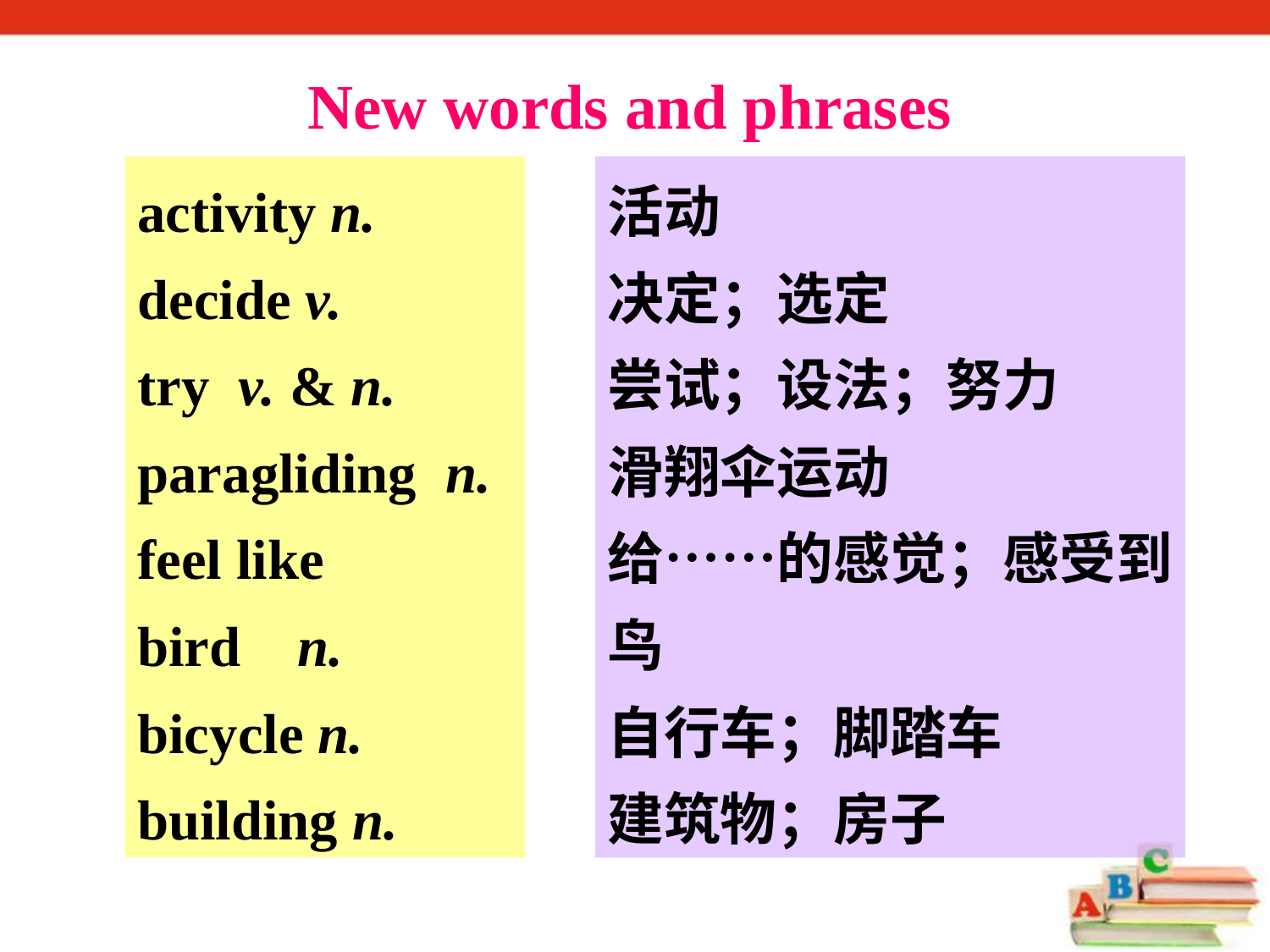

New words and phrases
activity n.
decide v.
try  v. & n.
paragliding  n.
feel like
bird    n.
bicycle n.
building n.
活动
决定；选定
尝试；设法；努力
滑翔伞运动
给……的感觉；感受到
鸟
自行车；脚踏车
建筑物；房子